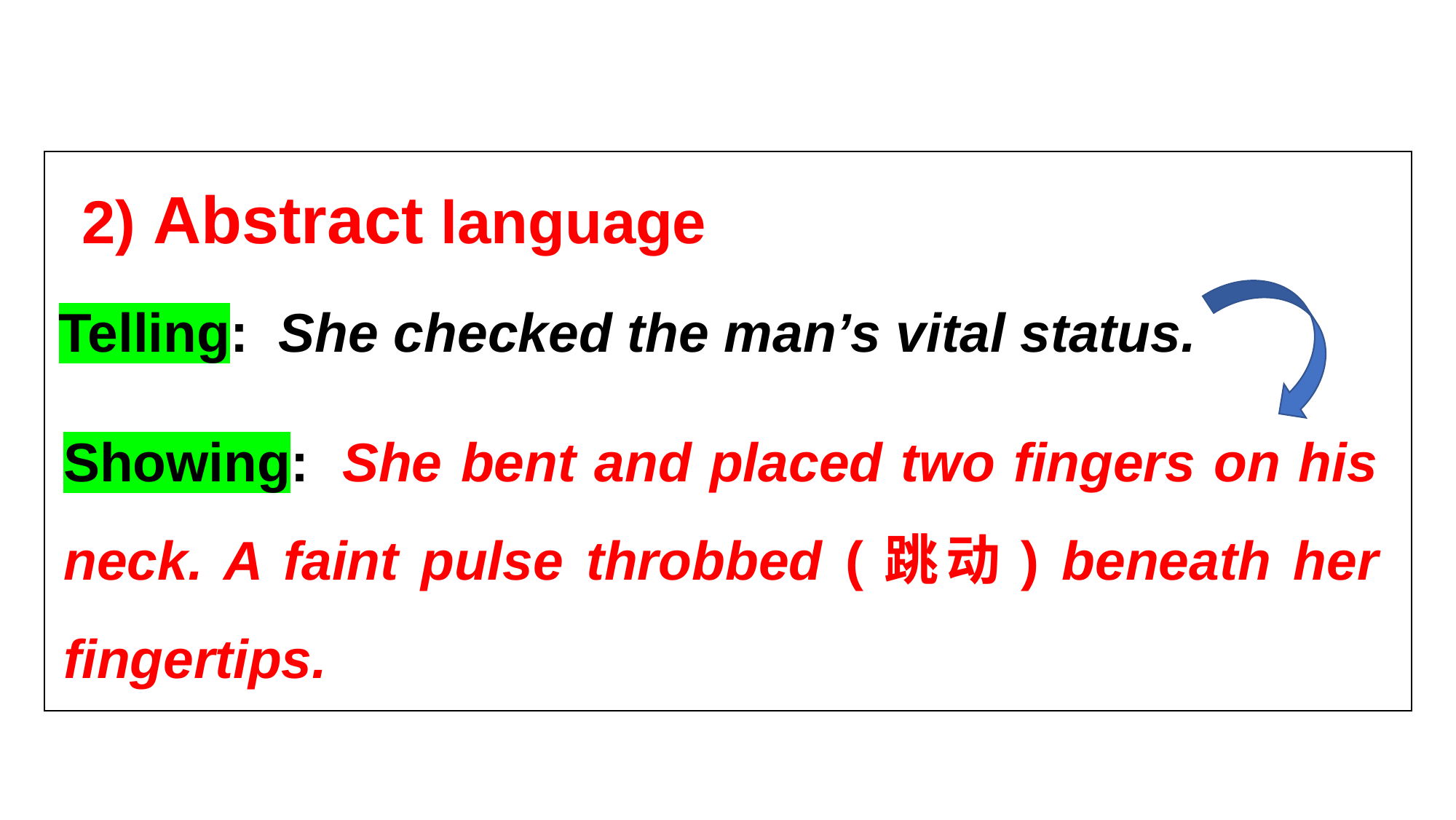

2) Abstract language
|  |
| --- |
Telling:  She checked the man’s vital status.

Showing:  She bent and placed two fingers on his neck. A faint pulse throbbed (跳动) beneath her fingertips.